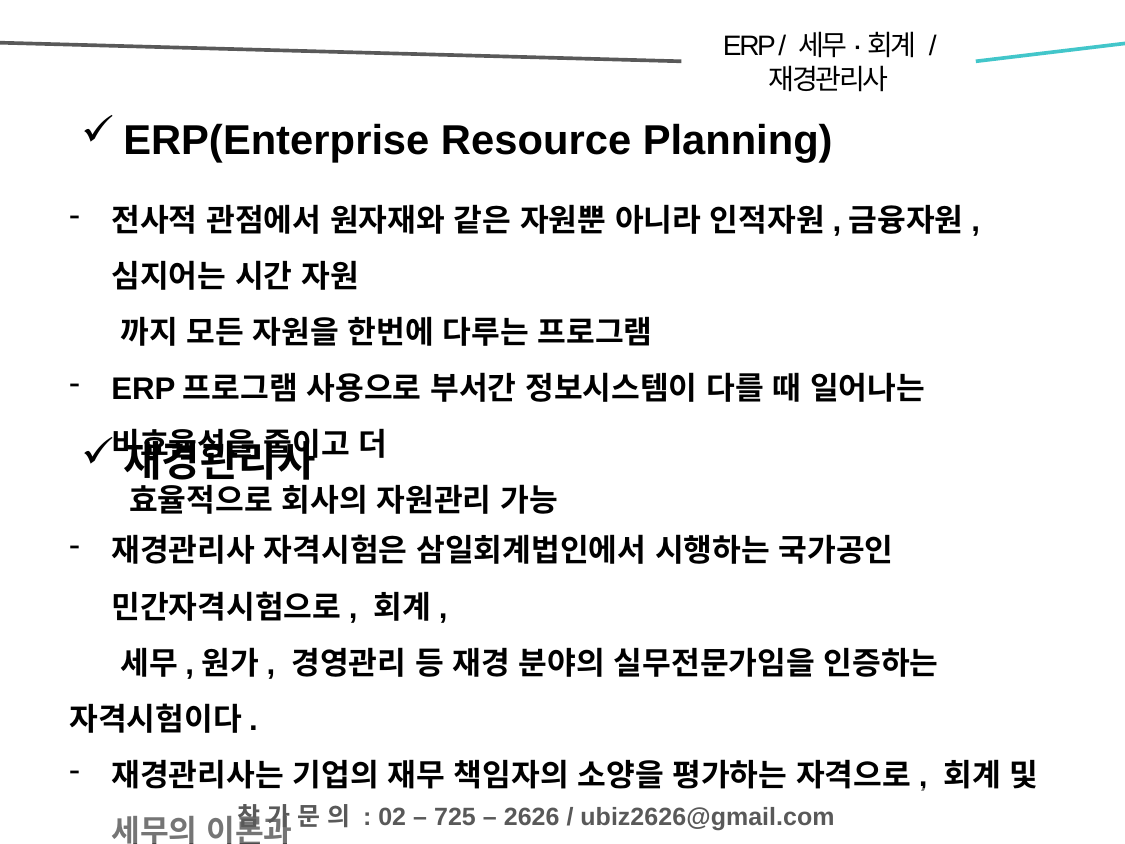

ERP / 세무·회계 / 재경관리사
ERP(Enterprise Resource Planning)
전사적 관점에서 원자재와 같은 자원뿐 아니라 인적자원,금융자원, 심지어는 시간 자원
     까지 모든 자원을 한번에 다루는 프로그램
ERP프로그램 사용으로 부서간 정보시스템이 다를 때 일어나는 비효율성을 줄이고 더
      효율적으로 회사의 자원관리 가능
재경관리사
재경관리사 자격시험은 삼일회계법인에서 시행하는 국가공인 민간자격시험으로, 회계,
     세무,원가, 경영관리 등 재경 분야의 실무전문가임을 인증하는 자격시험이다.
재경관리사는 기업의 재무 책임자의 소양을 평가하는 자격으로, 회계 및 세무의 이론과
     실무 능력을 겸비한 재경전문가임을 증명하는 자격이다.
참 가 문 의 : 02 – 725 – 2626 / ubiz2626@gmail.com